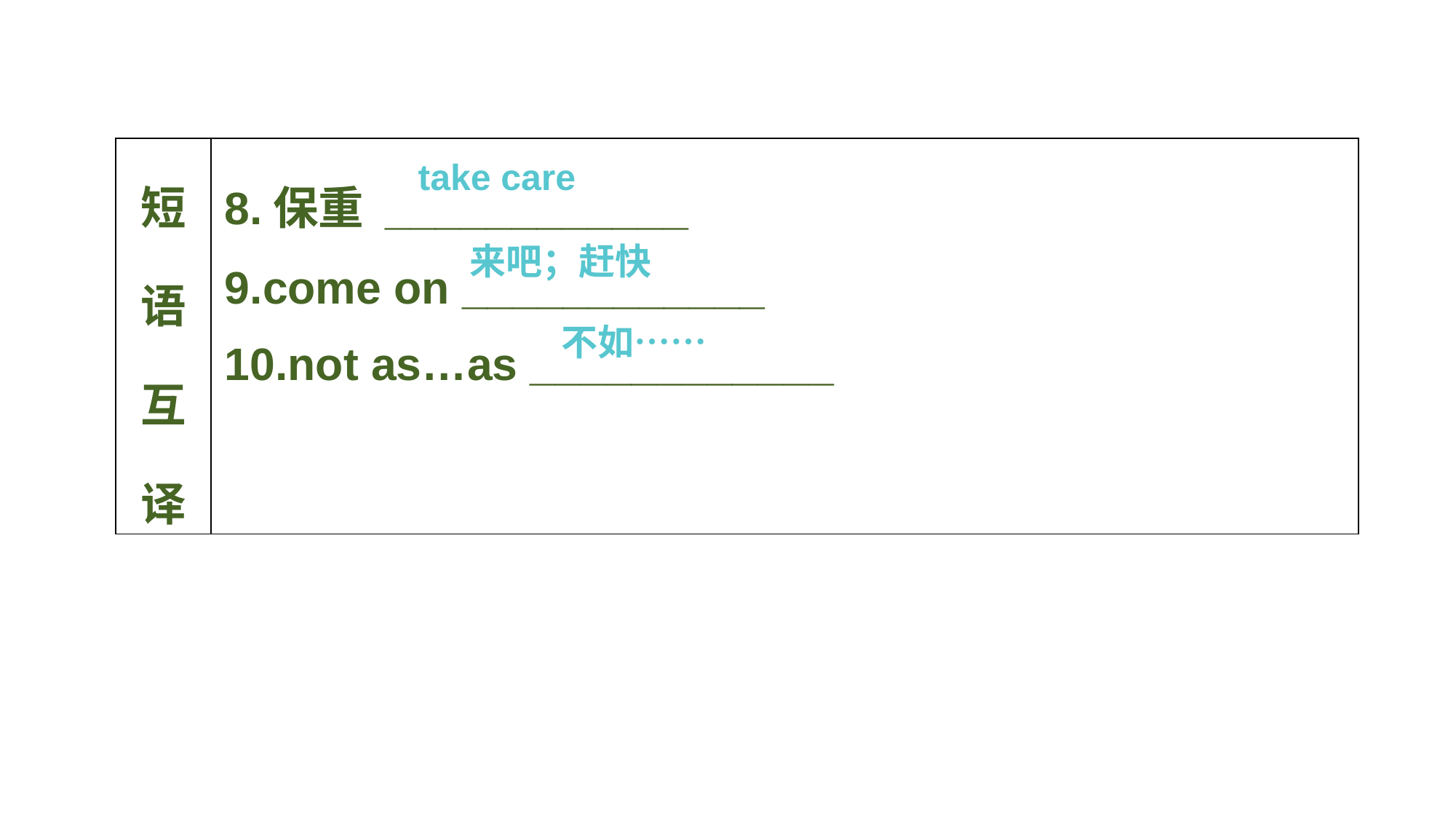

| 短语互译 | 8.保重 \_\_\_\_\_\_\_\_\_\_\_\_ 9.come on \_\_\_\_\_\_\_\_\_\_\_\_ 10.not as…as \_\_\_\_\_\_\_\_\_\_\_\_ |
| --- | --- |
take care
来吧；赶快
不如……